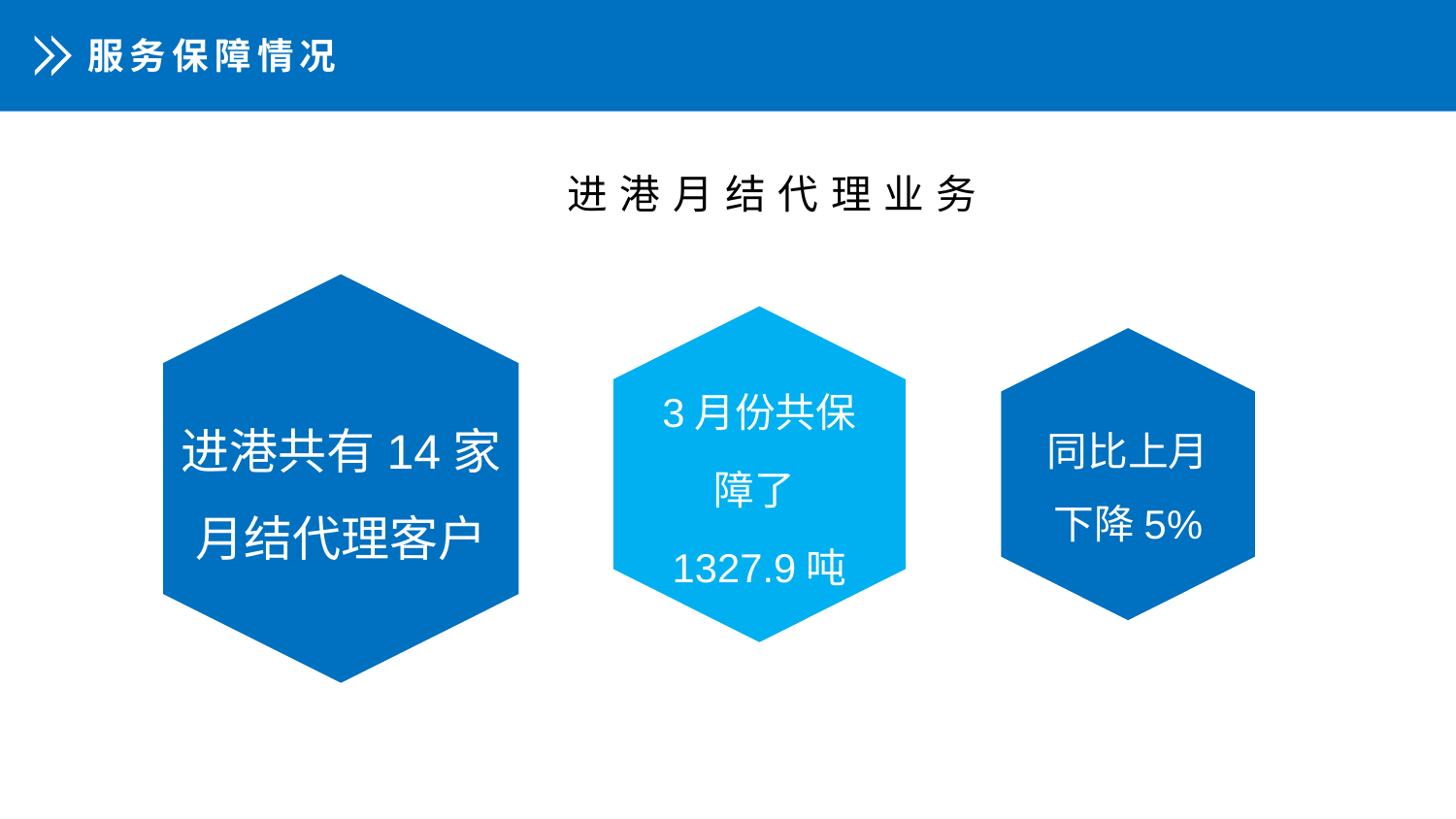

服务保障情况

进港月结代理业务
进港共有14家月结代理客户
3月份共保障了1327.9吨
同比上月下降5%